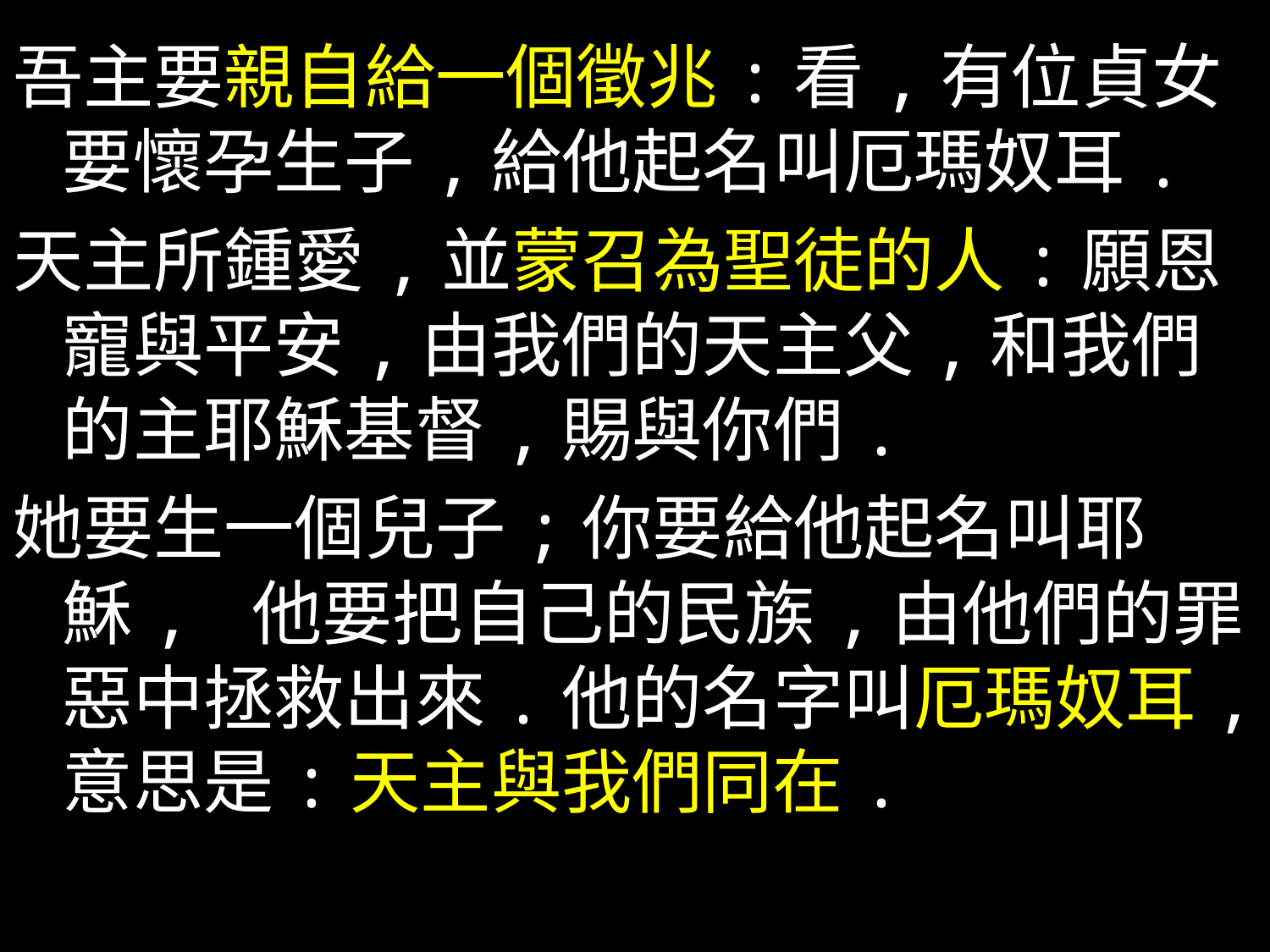

吾主要親自給一個徵兆:看,有位貞女要懷孕生子,給他起名叫厄瑪奴耳.
天主所鍾愛,並蒙召為聖徒的人:願恩寵與平安,由我們的天主父,和我們的主耶穌基督,賜與你們.
她要生一個兒子;你要給他起名叫耶穌, 他要把自己的民族,由他們的罪惡中拯救出來.他的名字叫厄瑪奴耳,意思是:天主與我們同在.